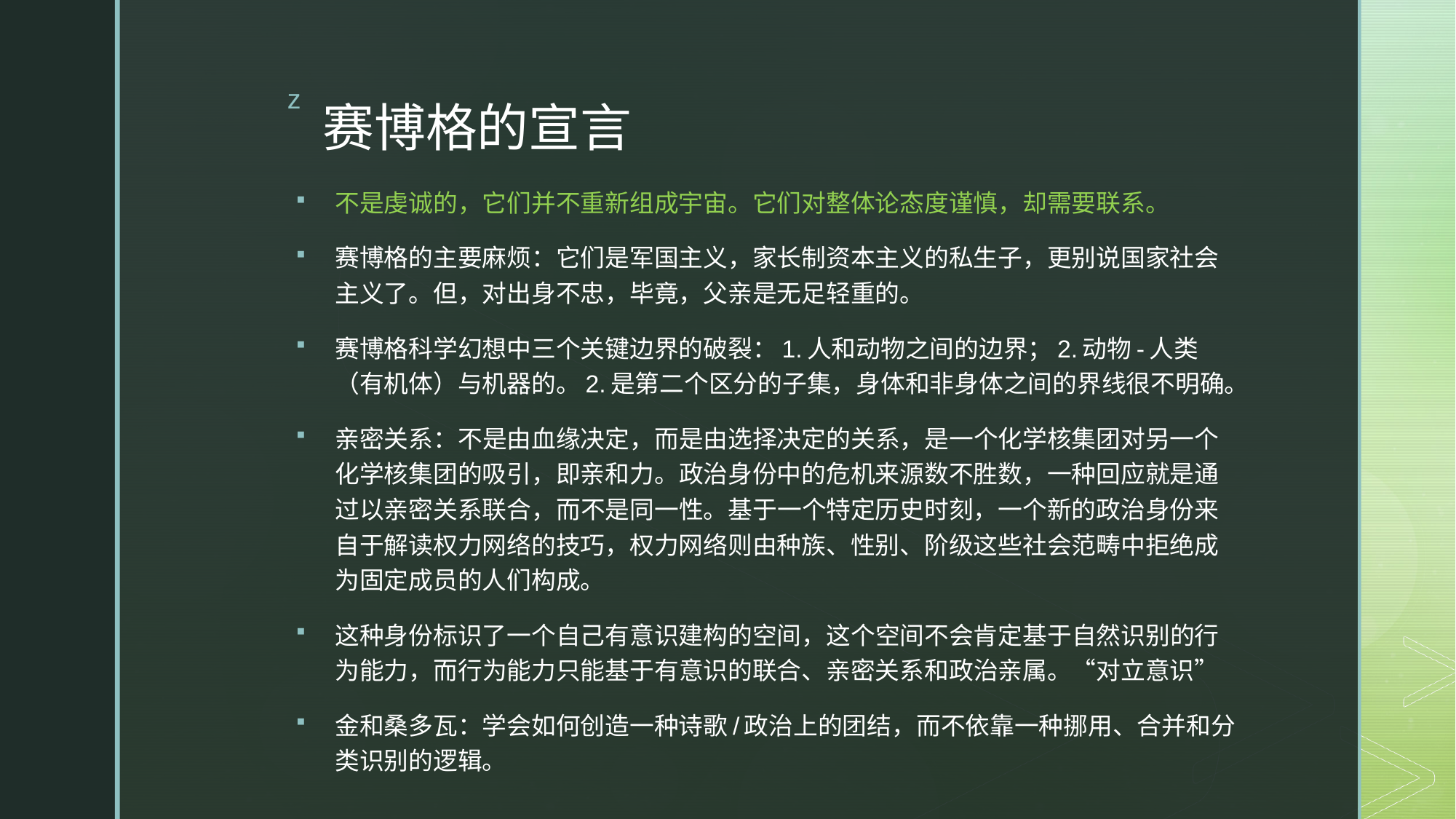

# 赛博格的宣言
不是虔诚的，它们并不重新组成宇宙。它们对整体论态度谨慎，却需要联系。
赛博格的主要麻烦：它们是军国主义，家长制资本主义的私生子，更别说国家社会主义了。但，对出身不忠，毕竟，父亲是无足轻重的。
赛博格科学幻想中三个关键边界的破裂：1.人和动物之间的边界；2.动物-人类（有机体）与机器的。2.是第二个区分的子集，身体和非身体之间的界线很不明确。
亲密关系：不是由血缘决定，而是由选择决定的关系，是一个化学核集团对另一个化学核集团的吸引，即亲和力。政治身份中的危机来源数不胜数，一种回应就是通过以亲密关系联合，而不是同一性。基于一个特定历史时刻，一个新的政治身份来自于解读权力网络的技巧，权力网络则由种族、性别、阶级这些社会范畴中拒绝成为固定成员的人们构成。
这种身份标识了一个自己有意识建构的空间，这个空间不会肯定基于自然识别的行为能力，而行为能力只能基于有意识的联合、亲密关系和政治亲属。“对立意识”
金和桑多瓦：学会如何创造一种诗歌/政治上的团结，而不依靠一种挪用、合并和分类识别的逻辑。